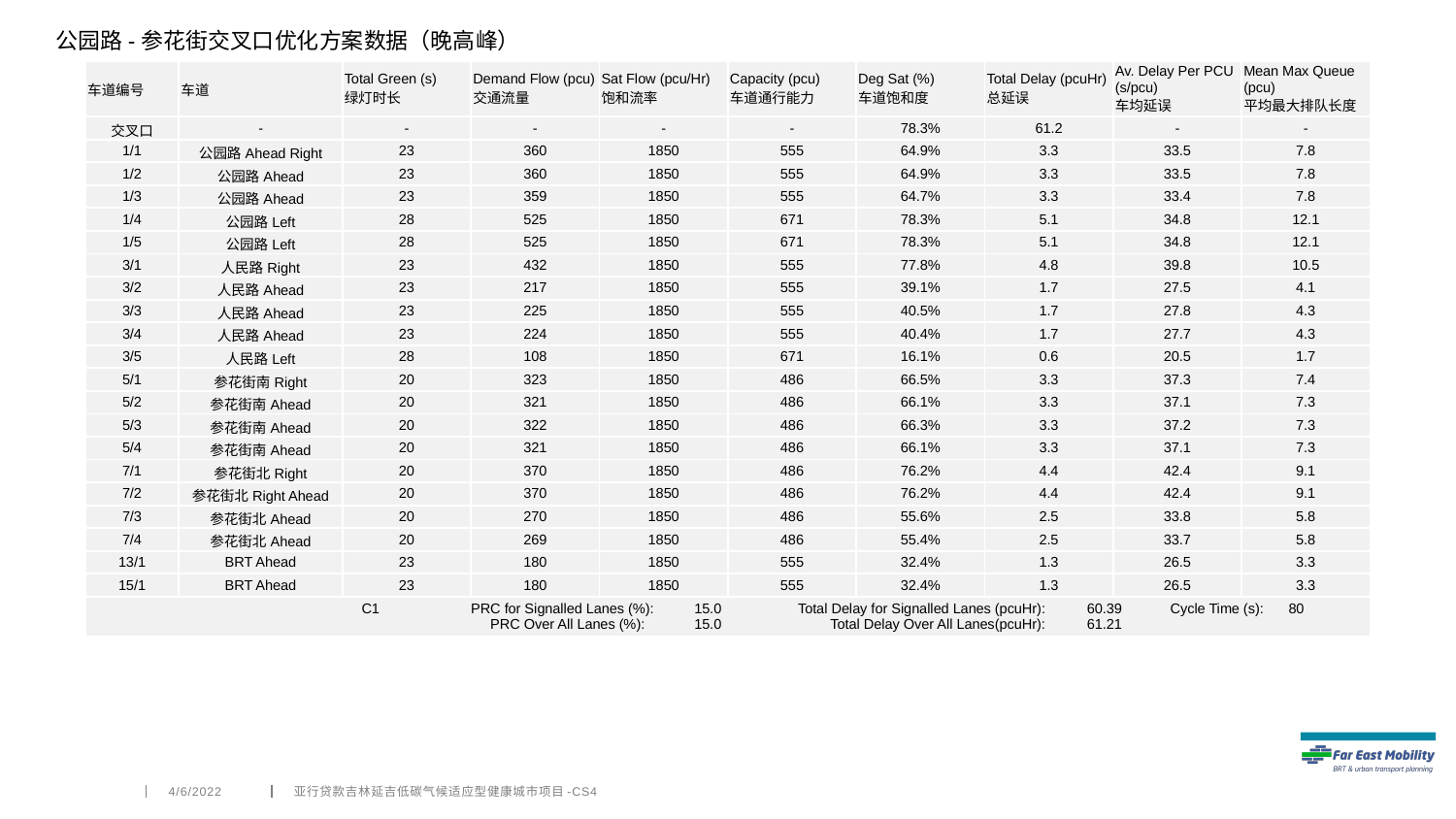

公园路-参花街交叉口优化方案数据（晚高峰）
| 车道编号 | 车道 | Total Green (s) 绿灯时长 | Demand Flow (pcu) 交通流量 | Sat Flow (pcu/Hr) 饱和流率 | Capacity (pcu) 车道通行能力 | Deg Sat (%) 车道饱和度 | Total Delay (pcuHr) 总延误 | Av. Delay Per PCU (s/pcu) 车均延误 | Mean Max Queue (pcu) 平均最大排队长度 |
| --- | --- | --- | --- | --- | --- | --- | --- | --- | --- |
| 交叉口 | - | - | - | - | - | 78.3% | 61.2 | - | - |
| 1/1 | 公园路Ahead Right | 23 | 360 | 1850 | 555 | 64.9% | 3.3 | 33.5 | 7.8 |
| 1/2 | 公园路Ahead | 23 | 360 | 1850 | 555 | 64.9% | 3.3 | 33.5 | 7.8 |
| 1/3 | 公园路Ahead | 23 | 359 | 1850 | 555 | 64.7% | 3.3 | 33.4 | 7.8 |
| 1/4 | 公园路Left | 28 | 525 | 1850 | 671 | 78.3% | 5.1 | 34.8 | 12.1 |
| 1/5 | 公园路Left | 28 | 525 | 1850 | 671 | 78.3% | 5.1 | 34.8 | 12.1 |
| 3/1 | 人民路Right | 23 | 432 | 1850 | 555 | 77.8% | 4.8 | 39.8 | 10.5 |
| 3/2 | 人民路Ahead | 23 | 217 | 1850 | 555 | 39.1% | 1.7 | 27.5 | 4.1 |
| 3/3 | 人民路Ahead | 23 | 225 | 1850 | 555 | 40.5% | 1.7 | 27.8 | 4.3 |
| 3/4 | 人民路Ahead | 23 | 224 | 1850 | 555 | 40.4% | 1.7 | 27.7 | 4.3 |
| 3/5 | 人民路Left | 28 | 108 | 1850 | 671 | 16.1% | 0.6 | 20.5 | 1.7 |
| 5/1 | 参花街南Right | 20 | 323 | 1850 | 486 | 66.5% | 3.3 | 37.3 | 7.4 |
| 5/2 | 参花街南Ahead | 20 | 321 | 1850 | 486 | 66.1% | 3.3 | 37.1 | 7.3 |
| 5/3 | 参花街南Ahead | 20 | 322 | 1850 | 486 | 66.3% | 3.3 | 37.2 | 7.3 |
| 5/4 | 参花街南Ahead | 20 | 321 | 1850 | 486 | 66.1% | 3.3 | 37.1 | 7.3 |
| 7/1 | 参花街北Right | 20 | 370 | 1850 | 486 | 76.2% | 4.4 | 42.4 | 9.1 |
| 7/2 | 参花街北Right Ahead | 20 | 370 | 1850 | 486 | 76.2% | 4.4 | 42.4 | 9.1 |
| 7/3 | 参花街北Ahead | 20 | 270 | 1850 | 486 | 55.6% | 2.5 | 33.8 | 5.8 |
| 7/4 | 参花街北Ahead | 20 | 269 | 1850 | 486 | 55.4% | 2.5 | 33.7 | 5.8 |
| 13/1 | BRT Ahead | 23 | 180 | 1850 | 555 | 32.4% | 1.3 | 26.5 | 3.3 |
| 15/1 | BRT Ahead | 23 | 180 | 1850 | 555 | 32.4% | 1.3 | 26.5 | 3.3 |
| C1 PRC for Signalled Lanes (%): 15.0 Total Delay for Signalled Lanes (pcuHr): 60.39 Cycle Time (s): 80 PRC Over All Lanes (%): 15.0 Total Delay Over All Lanes(pcuHr): 61.21 |  |  |  |  |  |  |  |  |  |
4/6/2022
亚行贷款吉林延吉低碳气候适应型健康城市项目-CS4